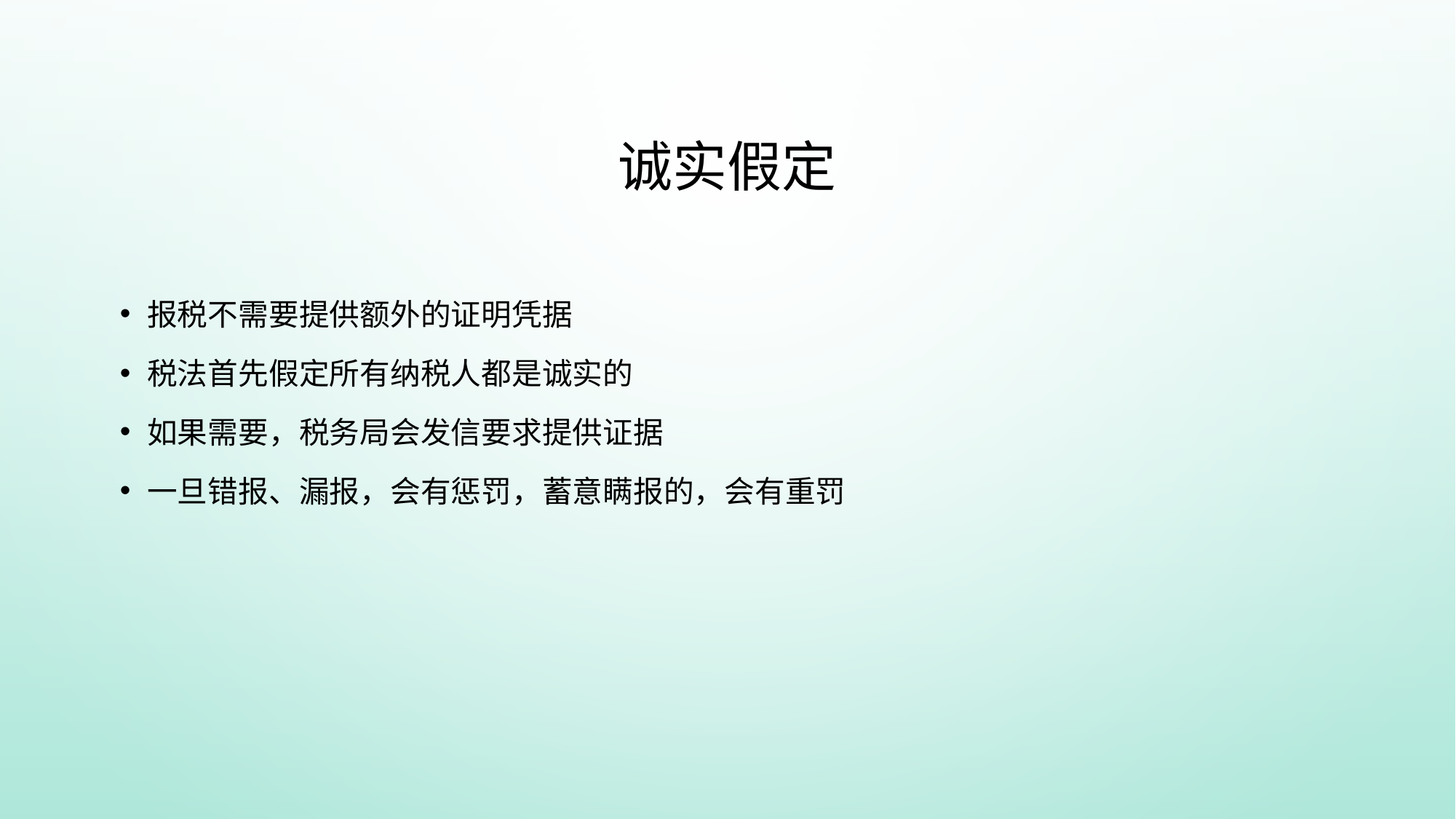

# 诚实假定
报税不需要提供额外的证明凭据
税法首先假定所有纳税人都是诚实的
如果需要，税务局会发信要求提供证据
一旦错报、漏报，会有惩罚，蓄意瞒报的，会有重罚